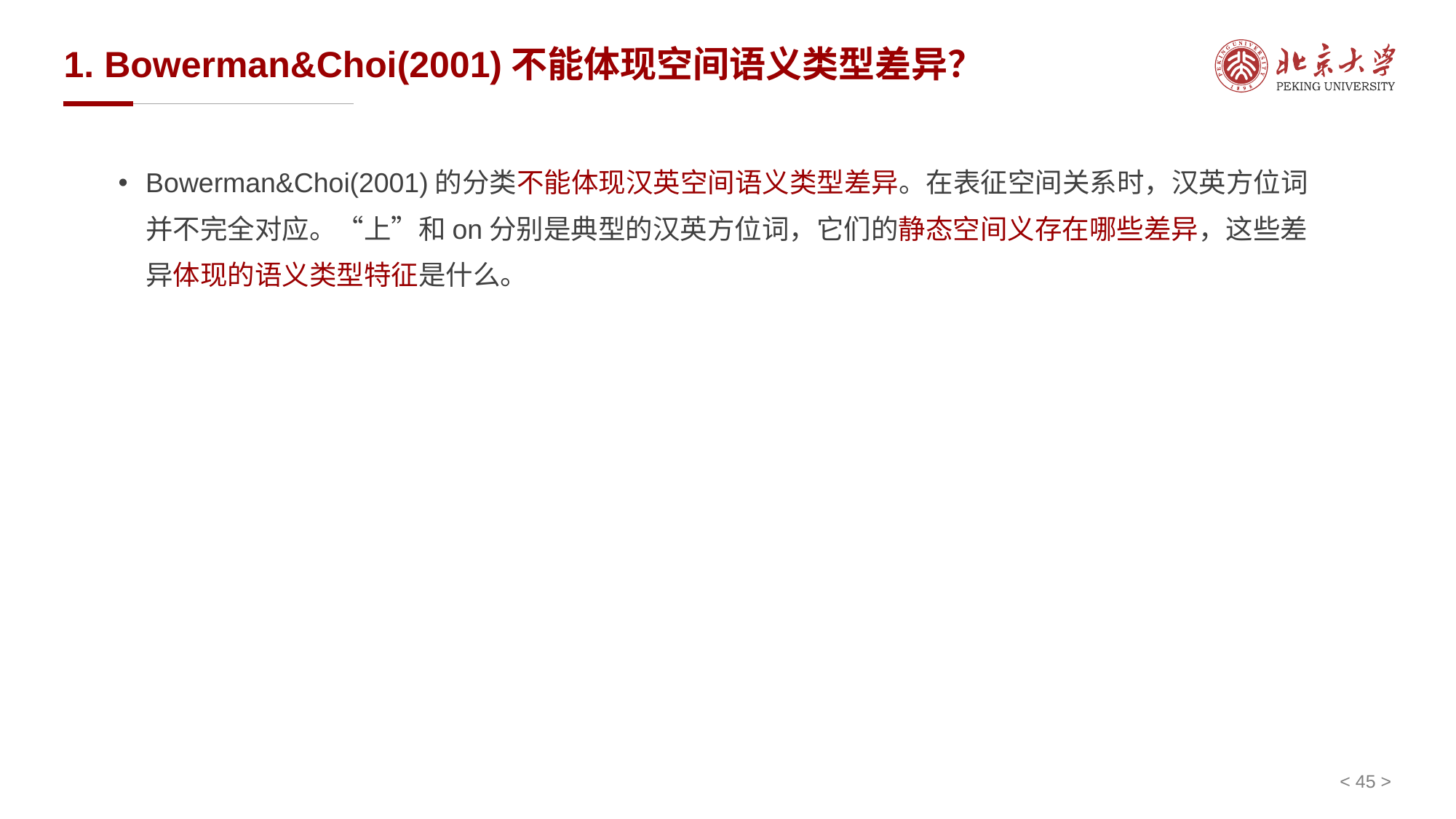

# 1. Bowerman&Choi(2001)不能体现空间语义类型差异？
Bowerman&Choi(2001)的分类不能体现汉英空间语义类型差异。在表征空间关系时，汉英方位词并不完全对应。“上”和on分别是典型的汉英方位词，它们的静态空间义存在哪些差异，这些差异体现的语义类型特征是什么。
< 45 >